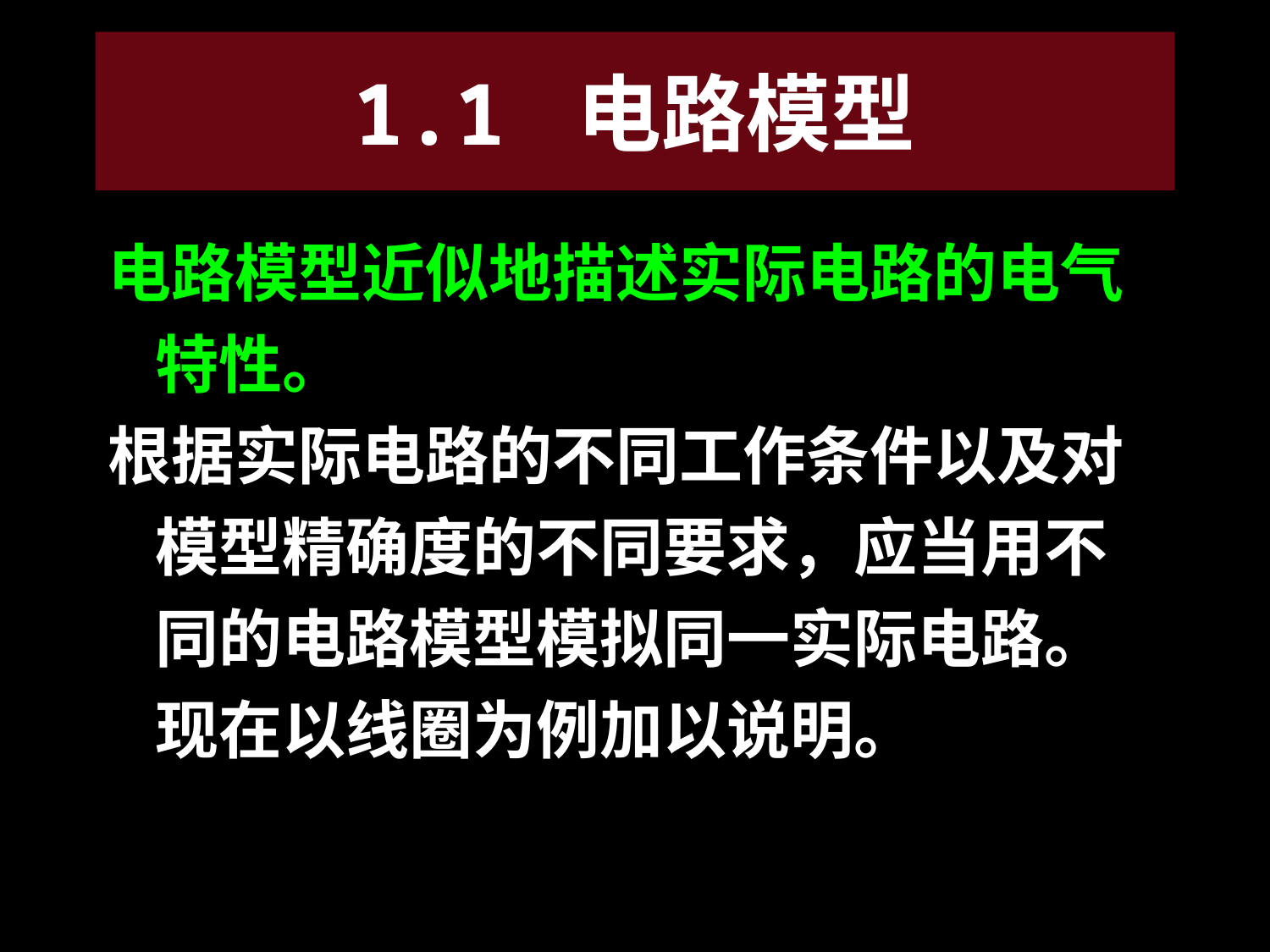

# 1.1 电路模型
电路模型近似地描述实际电路的电气特性。
根据实际电路的不同工作条件以及对模型精确度的不同要求，应当用不同的电路模型模拟同一实际电路。现在以线圈为例加以说明。